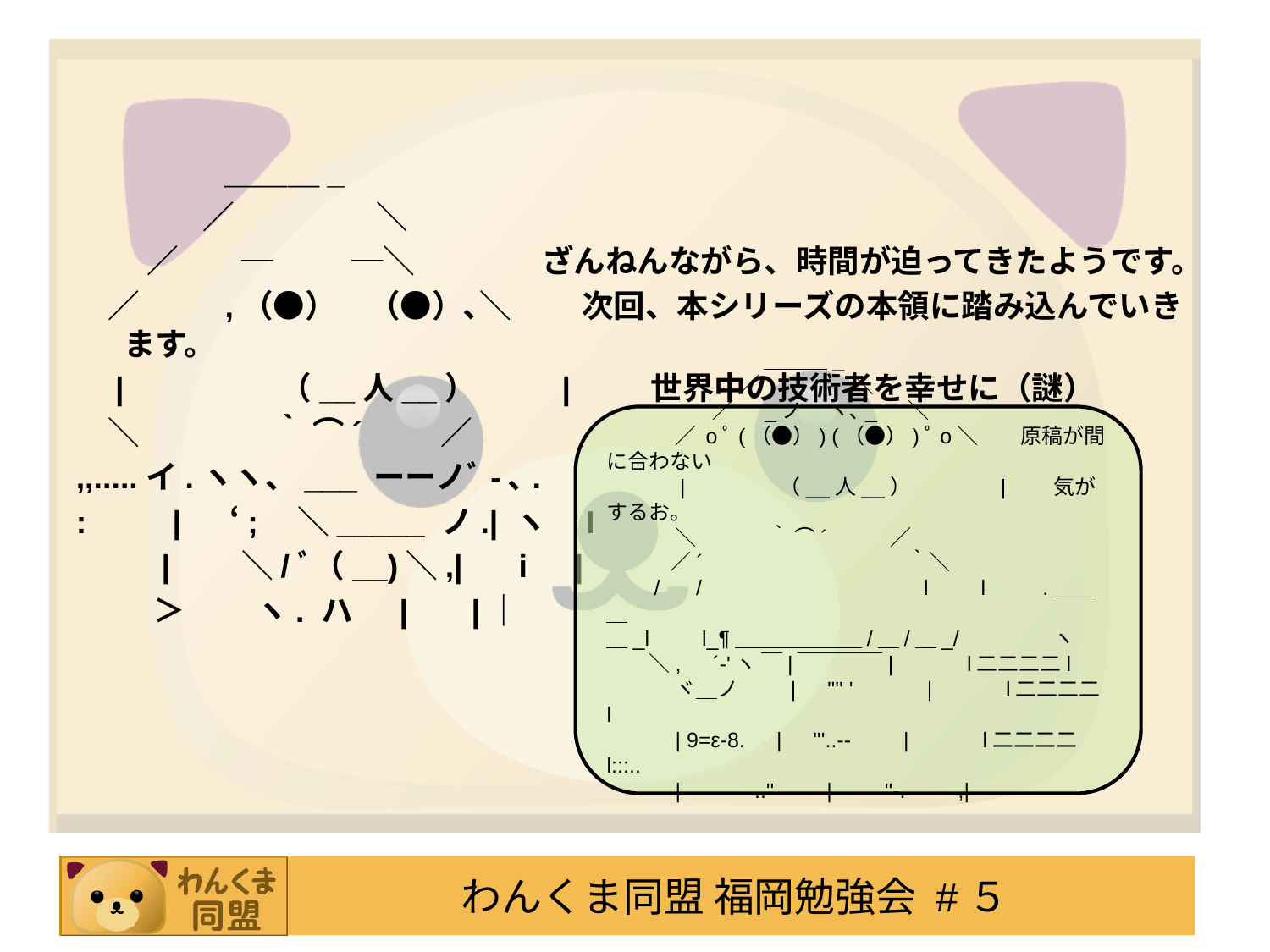

＿＿＿_
　　　　／　　 　 　＼
　　 ／　　─　 　 ─＼　　　　ざんねんながら、時間が迫ってきたようです。
　／ 　　 ,（●）　（●）､＼ 　　次回、本シリーズの本領に踏み込んでいきます。
　|　 　　 　 （__人__）　 　 | 　　世界中の技術者を幸せに（謎）
　＼　　　　 ｀ ⌒´　　 ／
,,.....イ.ヽヽ、___ ーーノﾞ-､.
:　 　| 　‘;　＼_____ ノ.| ヽ　I
　 　 |　　＼/ﾞ（__)＼,| 　i　|
　 　 ＞　　 ヽ. ハ　 | 　 |｜

　　　 　 　　　＿＿＿_
　　　 　　　／　　 　 　＼
　　　　　／　 _ノ 　ヽ､_　 ＼
　　　 ／ oﾟ(（●）) (（●）)ﾟo＼　　原稿が間に合わない
　　　 |　　　　 （__人__）　　　　|　　気がするお。
　　　 ＼　　 　 ｀ ⌒´ 　 　 ／
　　　／´　 　　　　　　　　 ｀＼
　　/　 /　　　　　　　　　　l　　l　　 .＿＿＿
＿_l　　l_¶＿＿＿＿＿＿/＿/＿_/　　　　 ヽ
　　＼,　´-'ヽ ￣|￣￣￣￣|　　　l二二二二l
　　　 ヾ＿ノ　 　|　'''' '　　　|　　　l二二二二l
　　　| 9=ε-8.　|　'''..--　　|　　　l二二二二l:::..
　　　|　　　..''　　|　　''-.　　,|